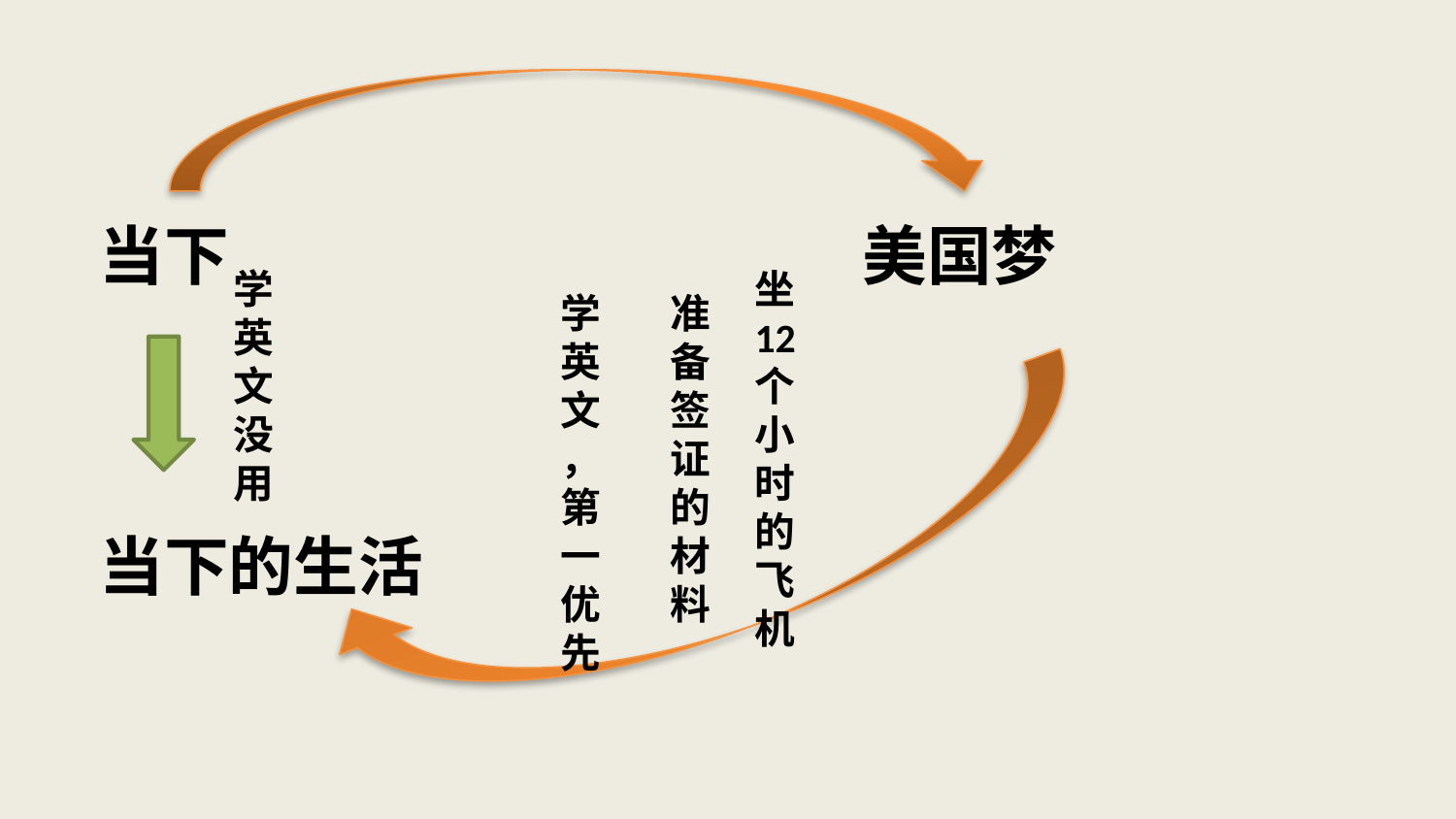

# 当下                                           美国梦 当下的生活

学英文没用
准备签证的材料
坐12个小时的飞机

学英文，第一优先